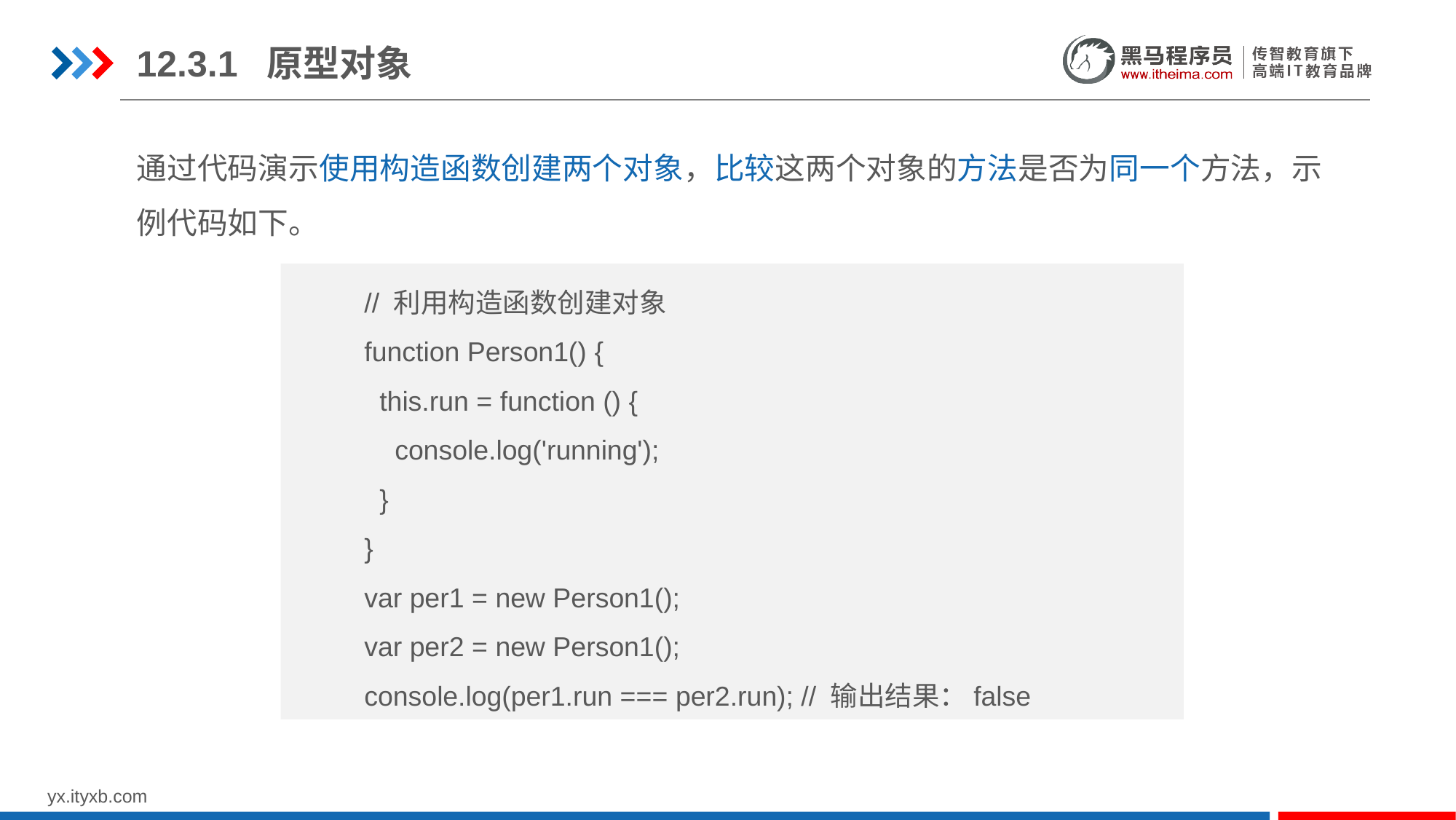

12.3.1  原型对象
通过代码演示使用构造函数创建两个对象，比较这两个对象的方法是否为同一个方法，示例代码如下。
// 利用构造函数创建对象
function Person1() {
  this.run = function () {
    console.log('running');
  }
}
var per1 = new Person1();
var per2 = new Person1();
console.log(per1.run === per2.run);	// 输出结果：false